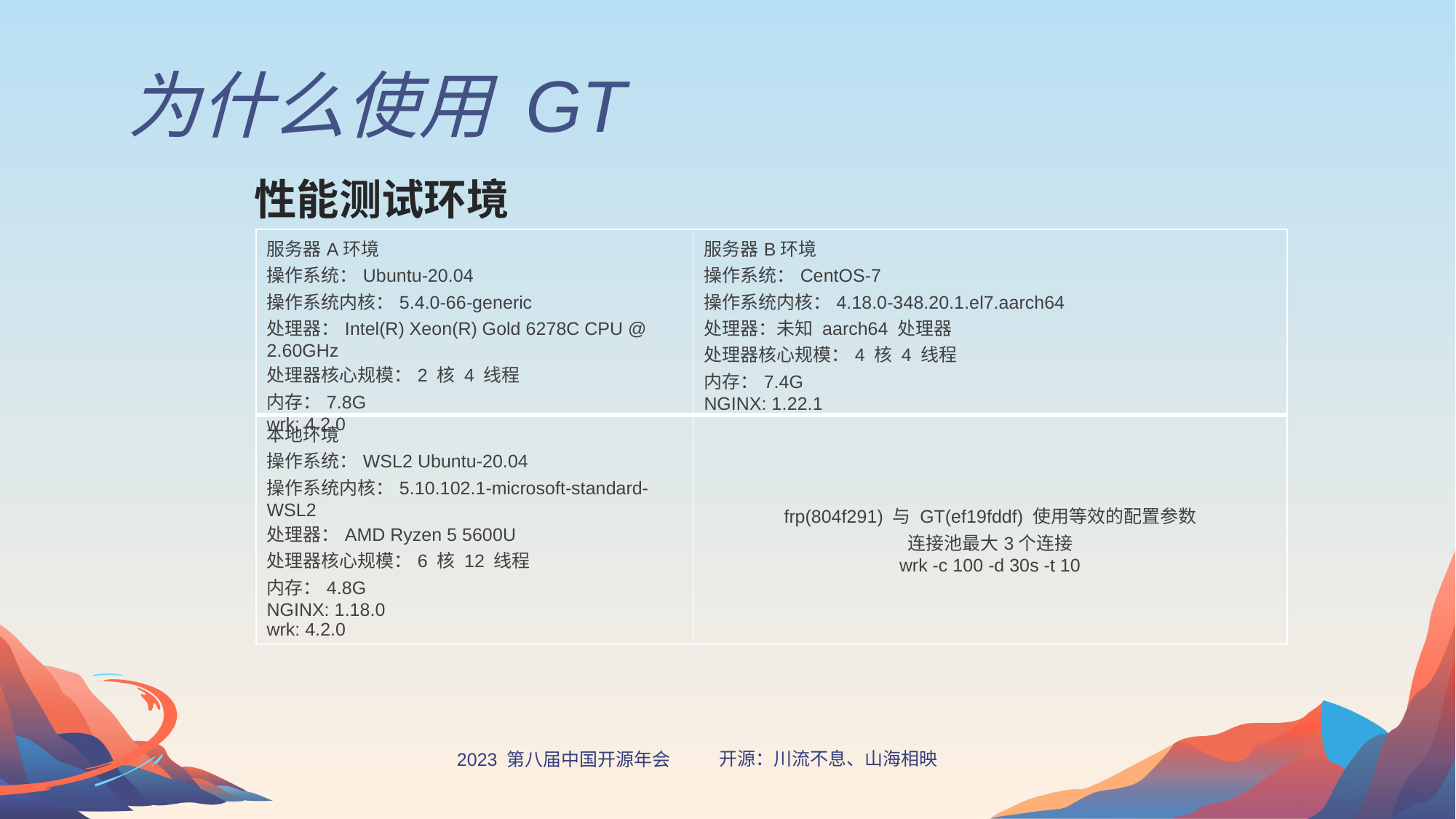

为什么使用 GT
性能测试环境
| 服务器A环境 操作系统：Ubuntu-20.04 操作系统内核：5.4.0-66-generic 处理器：Intel(R) Xeon(R) Gold 6278C CPU @ 2.60GHz 处理器核心规模：2 核 4 线程 内存：7.8G wrk: 4.2.0 | 服务器B环境 操作系统：CentOS-7 操作系统内核：4.18.0-348.20.1.el7.aarch64 处理器：未知 aarch64 处理器 处理器核心规模：4 核 4 线程 内存：7.4G NGINX: 1.22.1 |
| --- | --- |
| 本地环境 操作系统：WSL2 Ubuntu-20.04 操作系统内核：5.10.102.1-microsoft-standard-WSL2 处理器：AMD Ryzen 5 5600U 处理器核心规模：6 核 12 线程 内存：4.8G NGINX: 1.18.0 wrk: 4.2.0 | frp(804f291) 与 GT(ef19fddf) 使用等效的配置参数 连接池最大3个连接 wrk -c 100 -d 30s -t 10 |